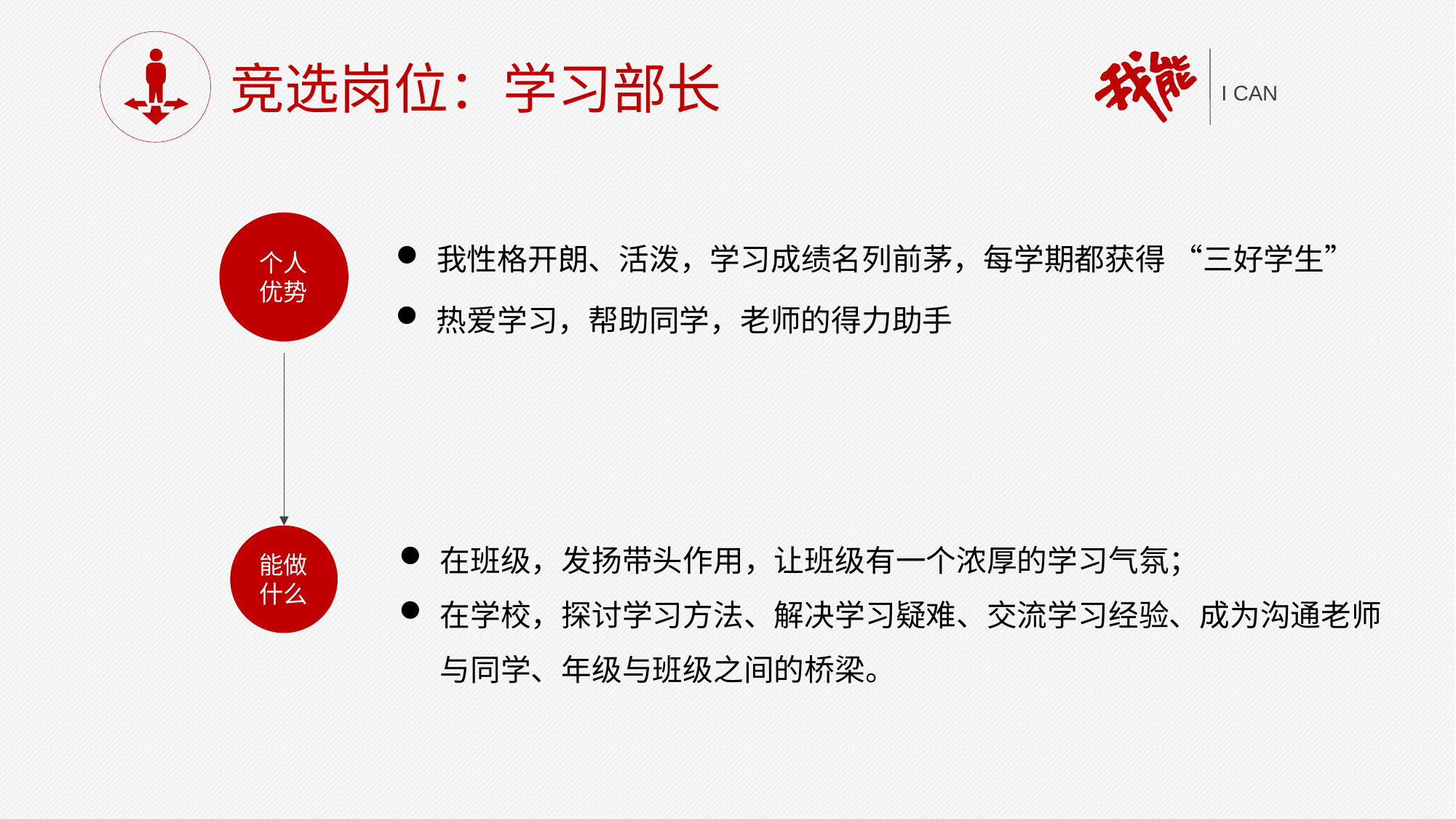

竞选岗位：学习部长

I CAN
个人优势
我性格开朗、活泼，学习成绩名列前茅，每学期都获得 “三好学生”
热爱学习，帮助同学，老师的得力助手
在班级，发扬带头作用，让班级有一个浓厚的学习气氛；
在学校，探讨学习方法、解决学习疑难、交流学习经验、成为沟通老师与同学、年级与班级之间的桥梁。
能做什么